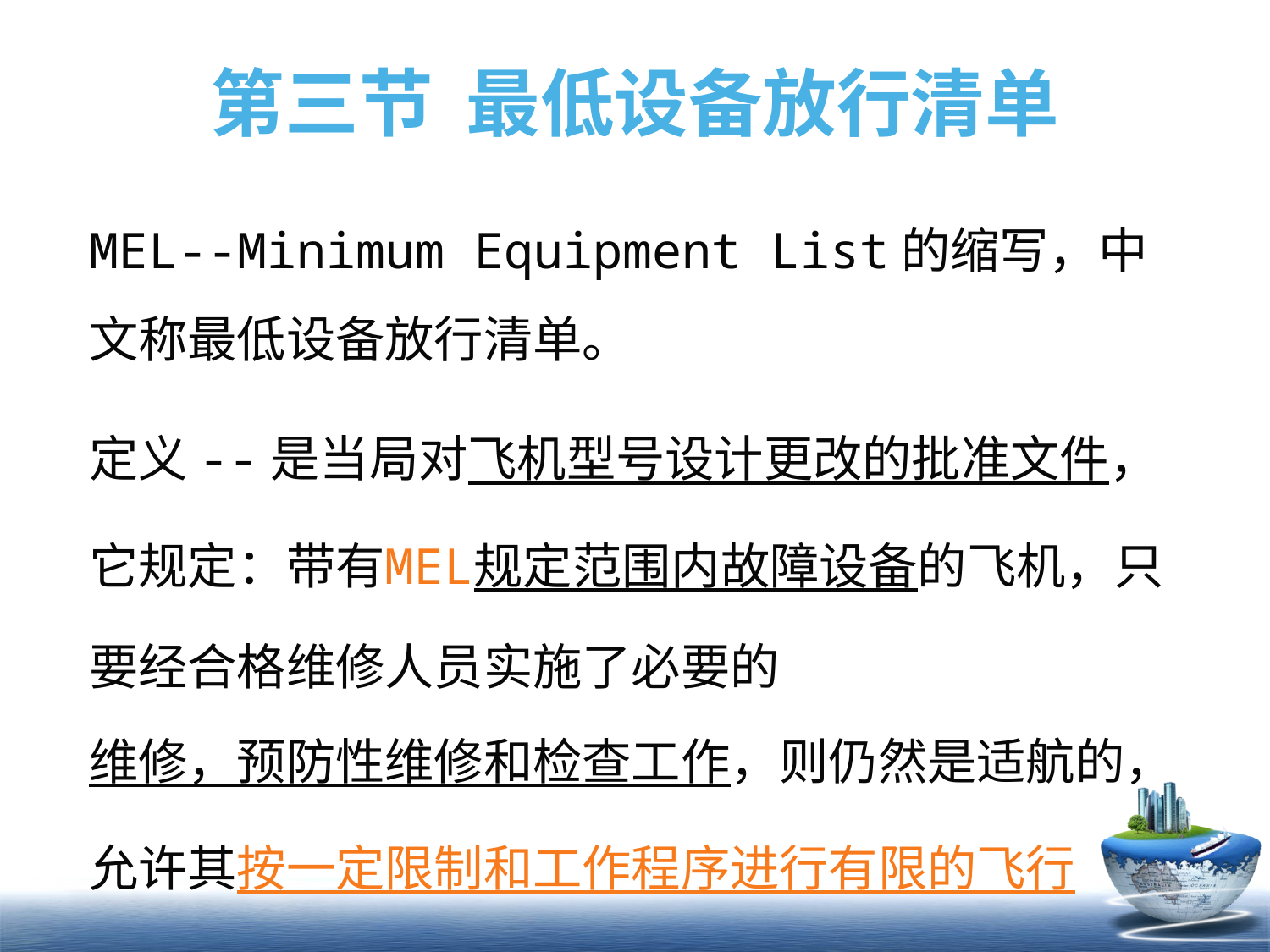

# 第三节  最低设备放行清单
MEL--Minimum Equipment List的缩写，中文称最低设备放行清单。
定义--是当局对飞机型号设计更改的批准文件，它规定：带有MEL规定范围内故障设备的飞机，只要经合格维修人员实施了必要的维修，预防性维修和检查工作，则仍然是适航的，允许其按一定限制和工作程序进行有限的飞行